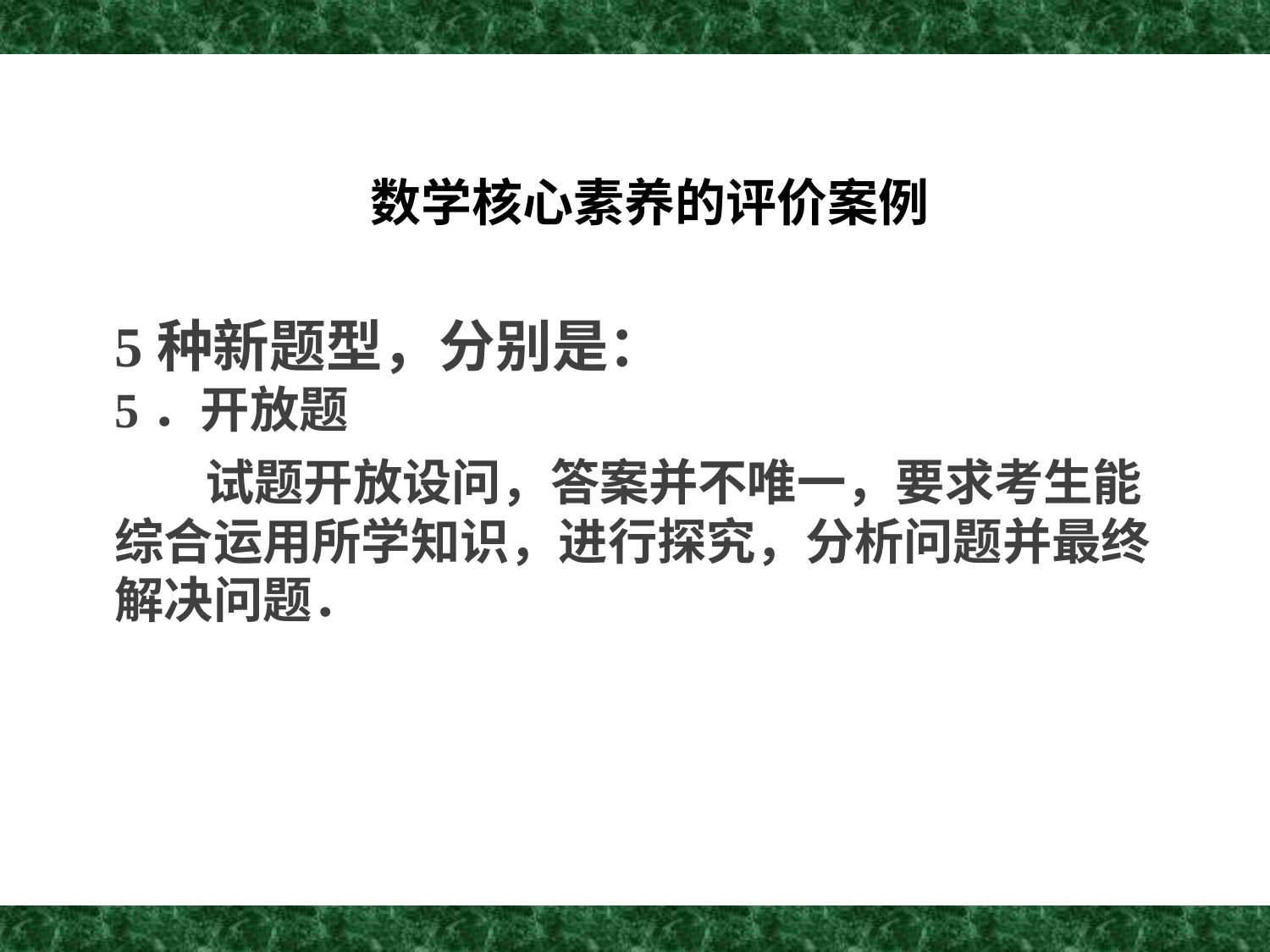

数学核心素养的评价案例
5种新题型，分别是：
5．开放题
       试题开放设问，答案并不唯一，要求考生能综合运用所学知识，进行探究，分析问题并最终解决问题．